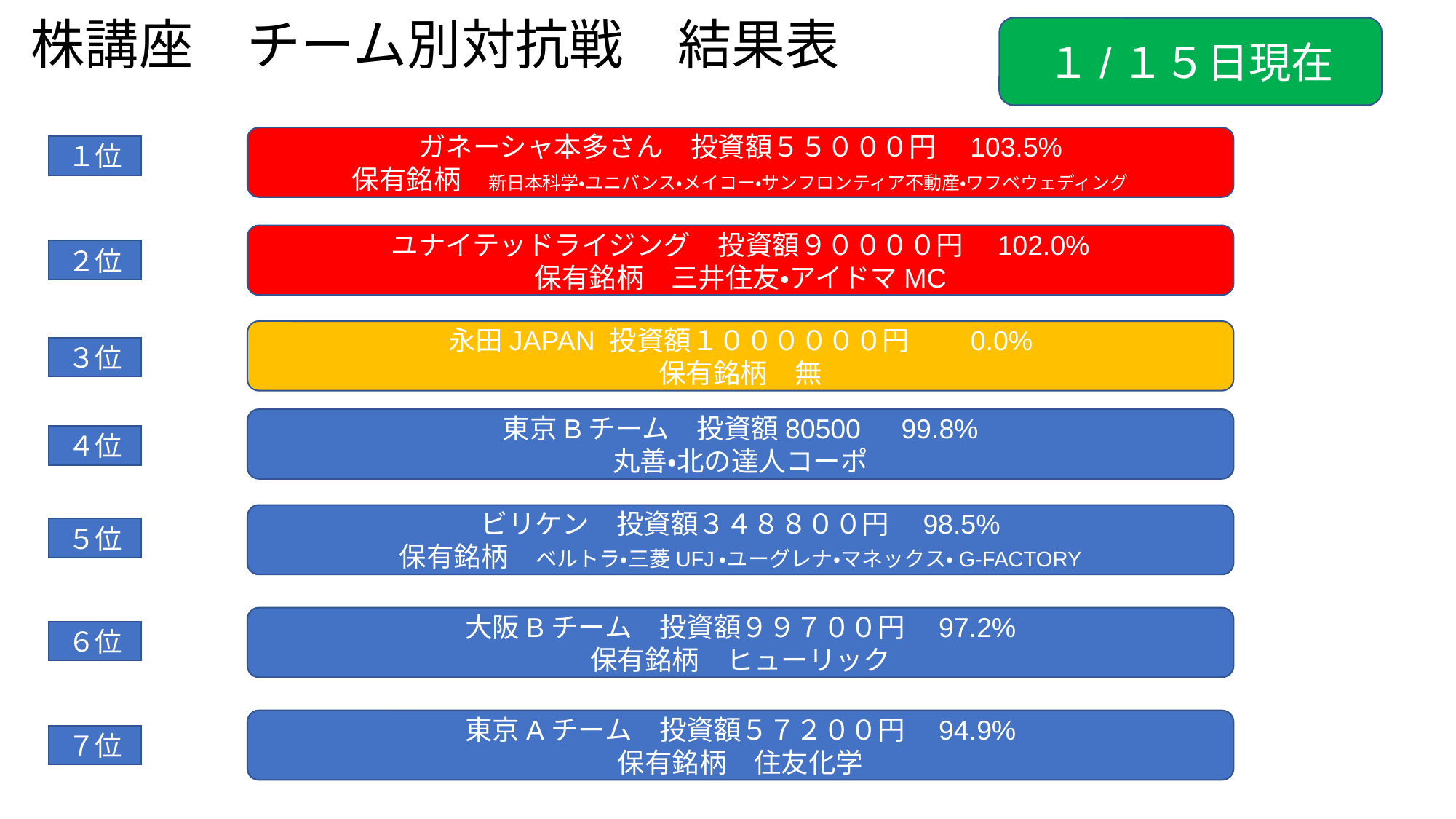

# 株講座　チーム別対抗戦　結果表
１/１５日現在
ガネーシャ本多さん　投資額５５０００円　103.5%
保有銘柄　新日本科学・ユニバンス・メイコー・サンフロンティア不動産・ワフベウェディング
１位
ユナイテッドライジング　投資額９００００円　102.0%
保有銘柄　三井住友・アイドマMC
２位
永田JAPAN 投資額１００００００円　　0.0%
保有銘柄　無
３位
東京Bチーム　投資額80500　99.8%
丸善・北の達人コーポ
４位
ビリケン　投資額３４８８００円　98.5%
保有銘柄　ベルトラ・三菱UFJ・ユーグレナ・マネックス・G-FACTORY
５位
大阪Bチーム　投資額９９７００円　97.2%
保有銘柄　ヒューリック
６位
東京Aチーム　投資額５７２００円　94.9%
保有銘柄　住友化学
７位